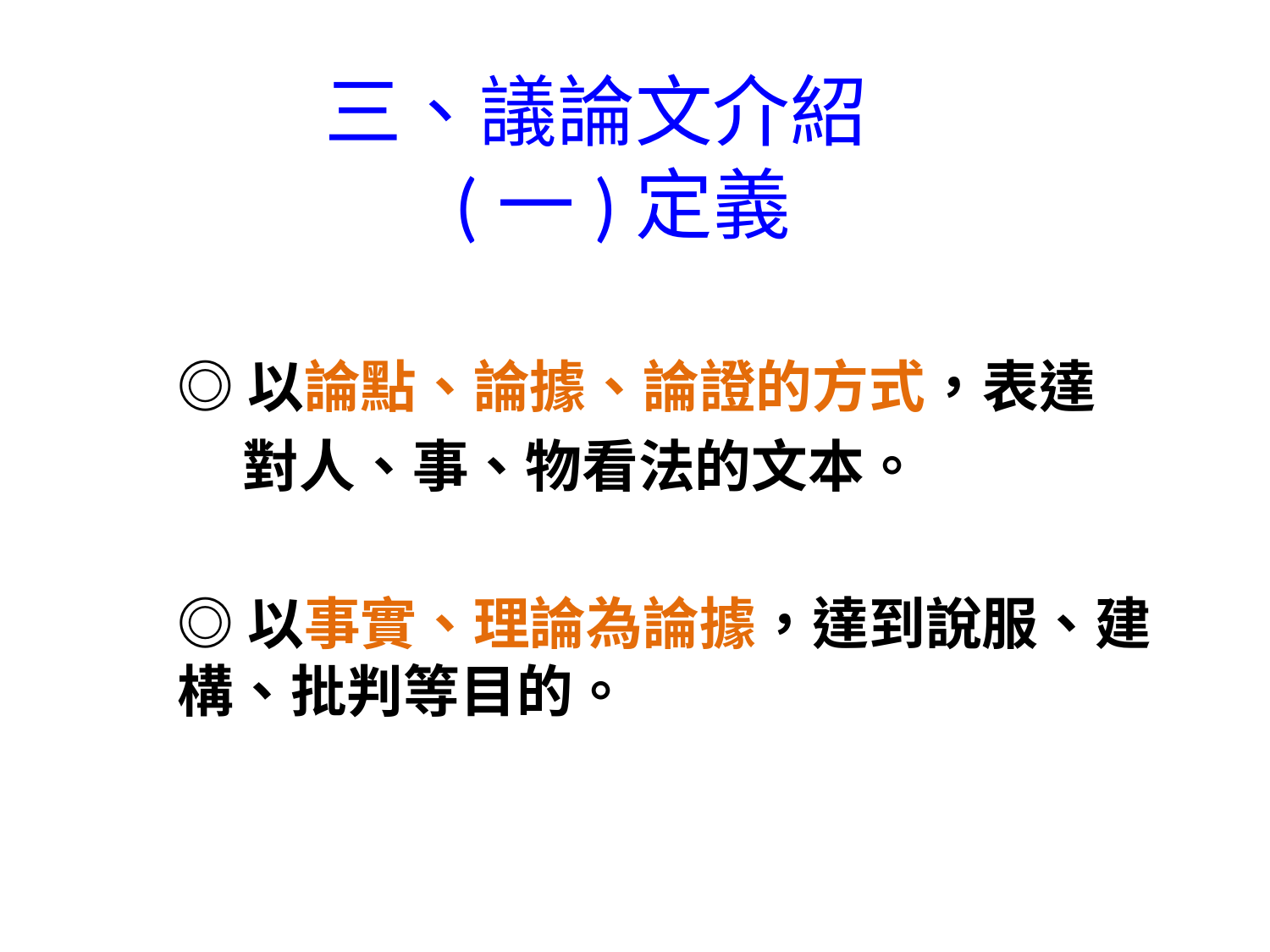

三、議論文介紹
  (一)定義

◎以論點、論據、論證的方式，表達
    對人、事、物看法的文本。

◎以事實、理論為論據，達到說服、建構、批判等目的。